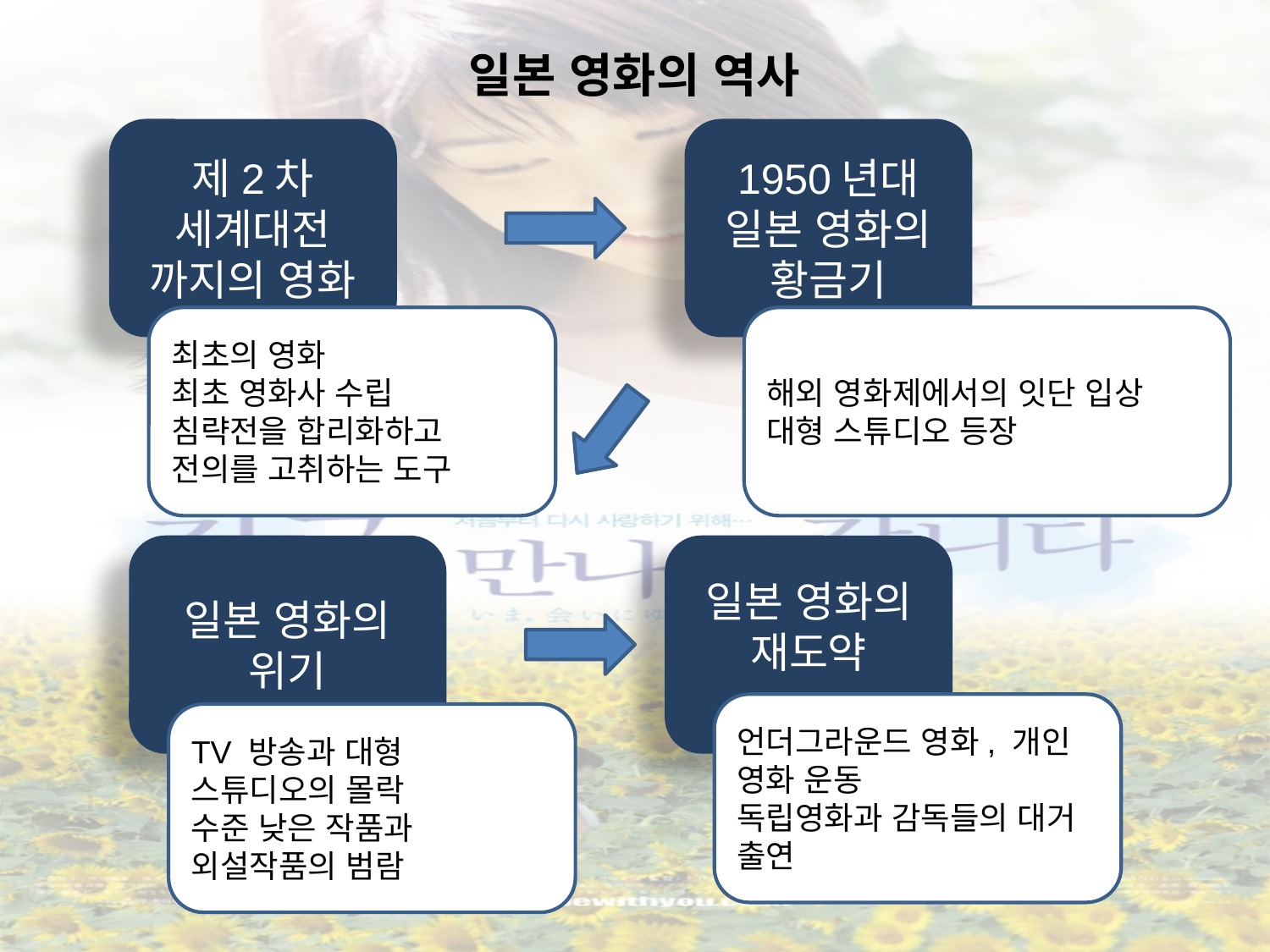

# 일본 영화의 역사
제2차 세계대전 까지의 영화
1950년대 일본 영화의 황금기

최초의 영화
최초 영화사 수립
침략전을 합리화하고 전의를 고취하는 도구

해외 영화제에서의 잇단 입상
대형 스튜디오 등장

일본 영화의 위기
일본 영화의 재도약

언더그라운드 영화, 개인 영화 운동
독립영화과 감독들의 대거 출연
TV 방송과 대형 스튜디오의 몰락
수준 낮은 작품과 외설작품의 범람